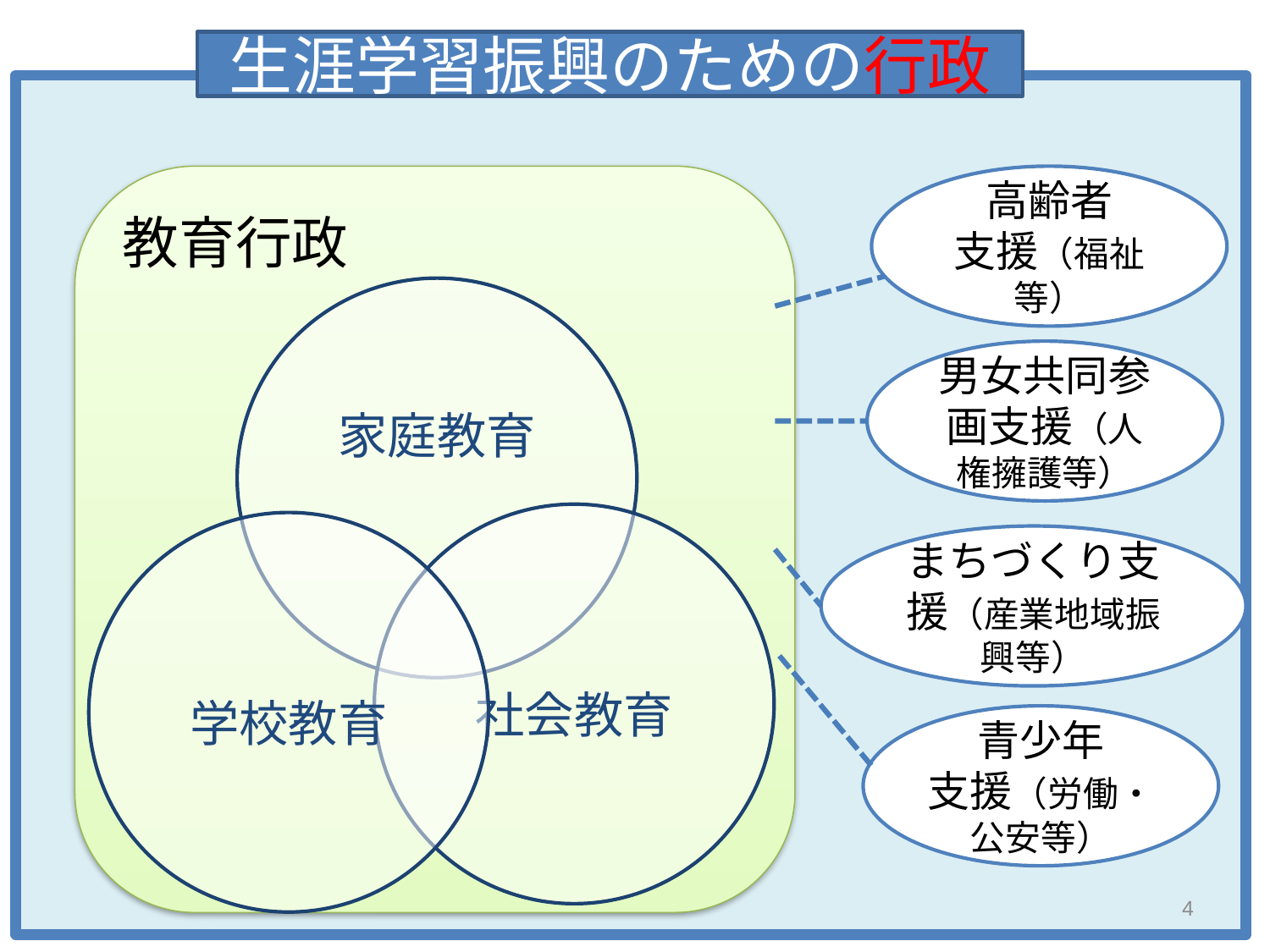

生涯学習振興のための行政

教育行政
高齢者
支援（福祉等）
家庭教育
社会教育
学校教育
男女共同参画支援（人権擁護等）
まちづくり支援（産業地域振興等）
青少年
支援（労働・公安等）
4